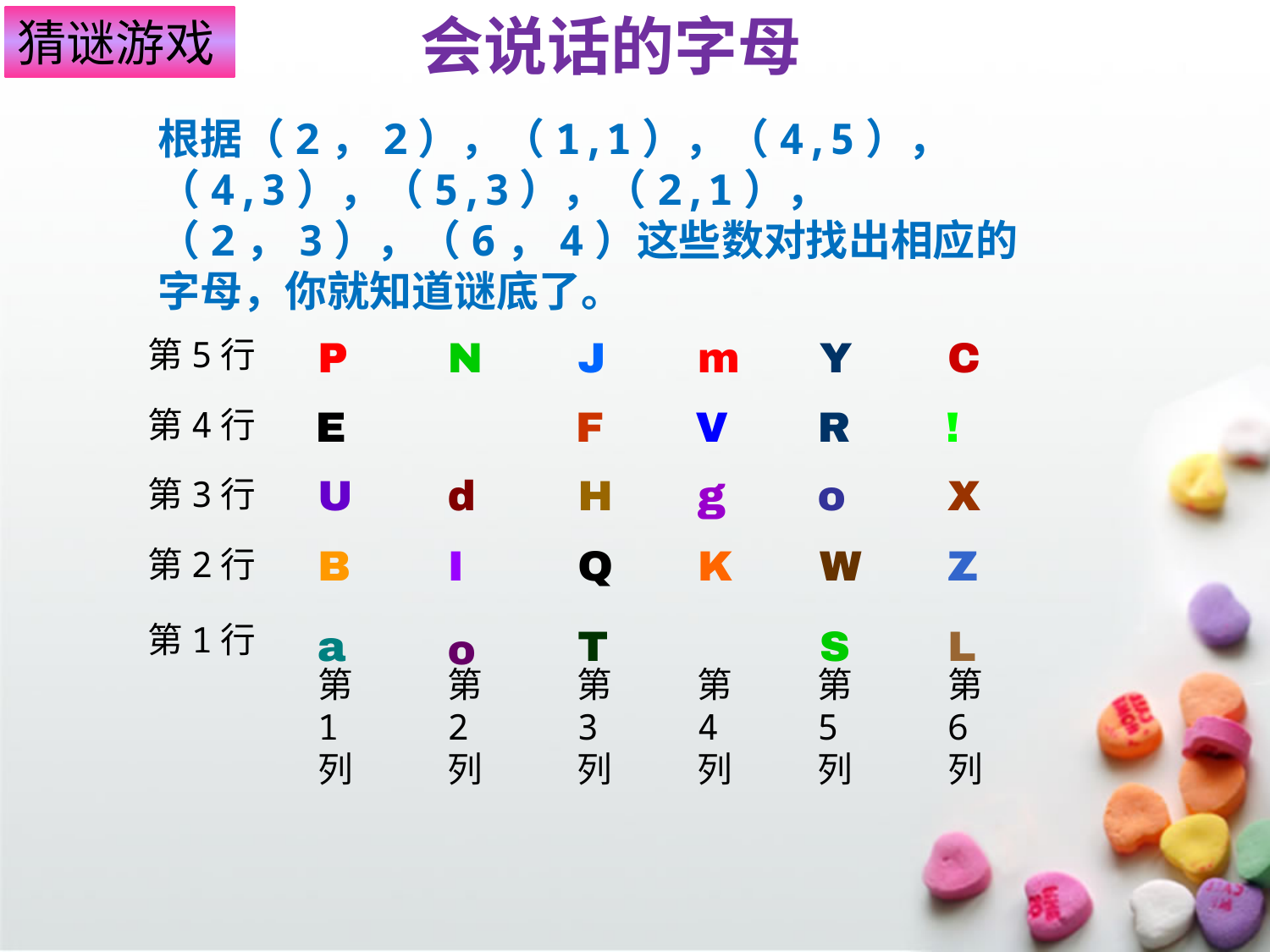

会说话的字母
猜谜游戏
根据（2，2），（1,1），（4,5），（4,3），（5,3），（2,1），（2，3），（6，4）这些数对找出相应的字母，你就知道谜底了。
P
N
J
m
Y
C
第5行
第4行
第3行
第2行
第1行
第1列
第2列
第3列
第4列
第5列
第6列
E
F
V
R
!
U
d
H
g
o
X
B
I
Q
K
W
Z
a
T
S
L
o